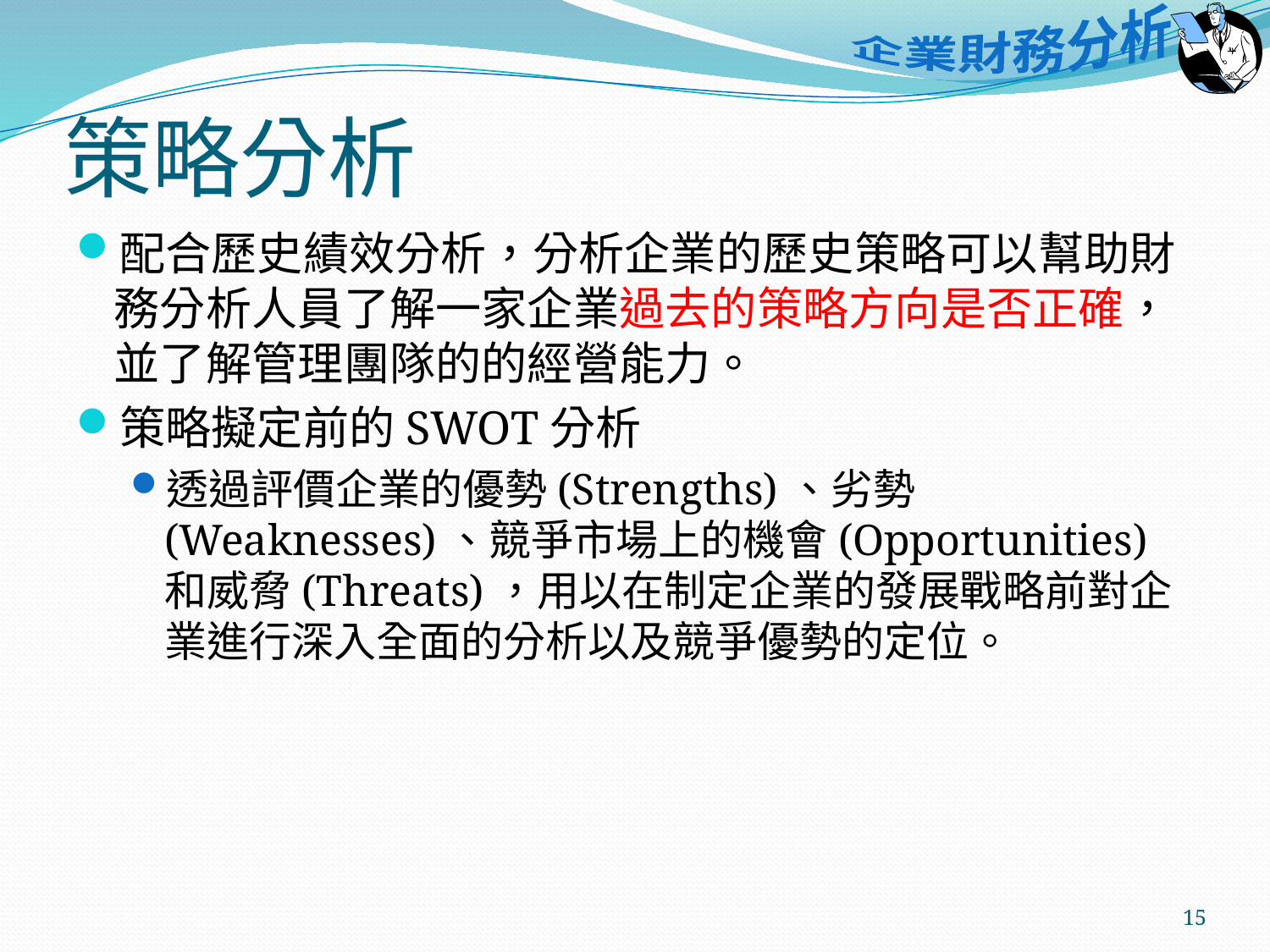

# 策略分析
配合歷史績效分析，分析企業的歷史策略可以幫助財務分析人員了解一家企業過去的策略方向是否正確，並了解管理團隊的的經營能力。
策略擬定前的SWOT分析
透過評價企業的優勢(Strengths)、劣勢(Weaknesses)、競爭市場上的機會(Opportunities)和威脅(Threats)，用以在制定企業的發展戰略前對企業進行深入全面的分析以及競爭優勢的定位。
15